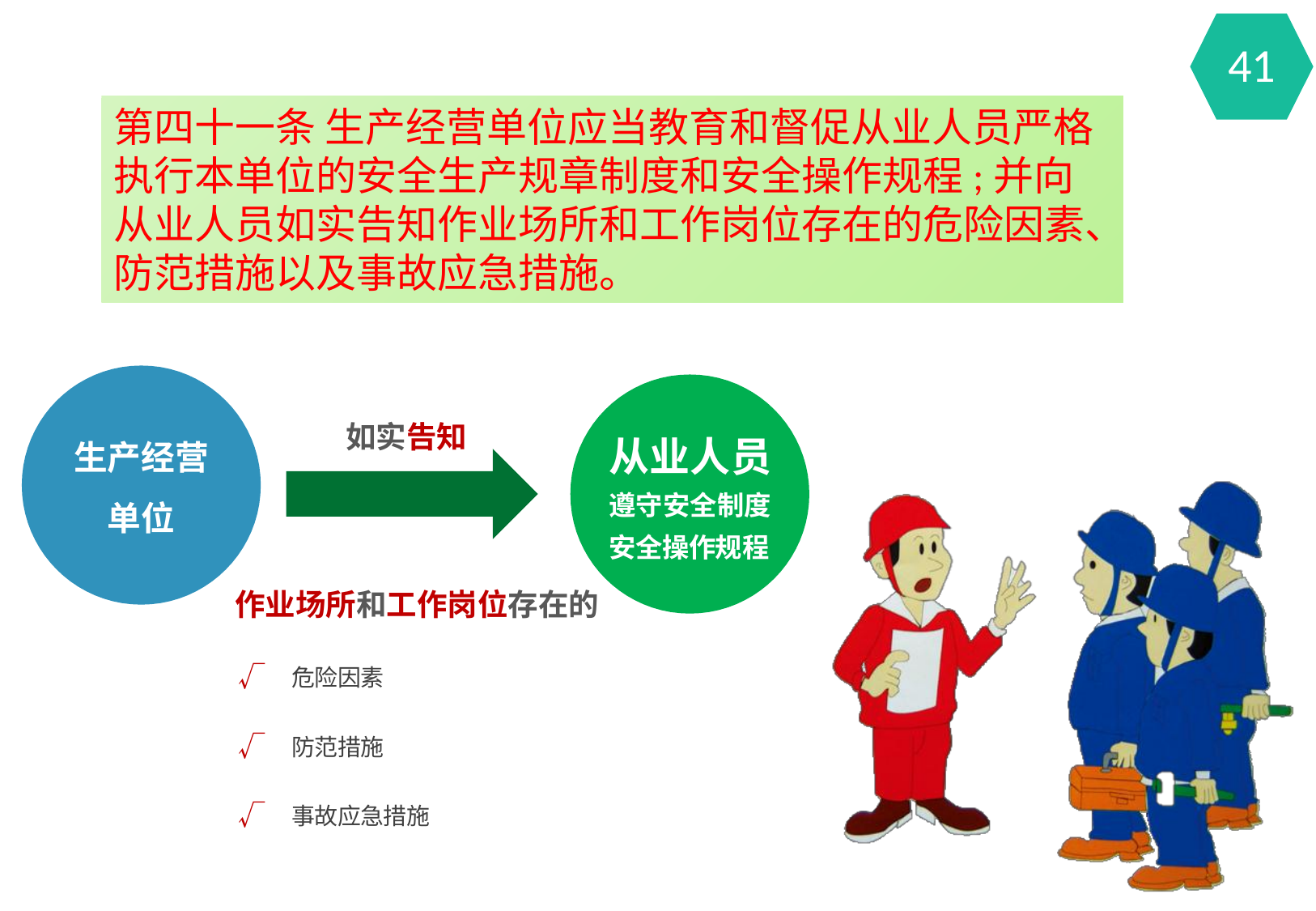

41
第四十一条 生产经营单位应当教育和督促从业人员严格执行本单位的安全生产规章制度和安全操作规程;并向从业人员如实告知作业场所和工作岗位存在的危险因素、防范措施以及事故应急措施。

从业人员 遵守安全制度 安全操作规程
如实告知
生产经营
单位

作业场所和工作岗位存在的
√	危险因素
√	防范措施
√	事故应急措施